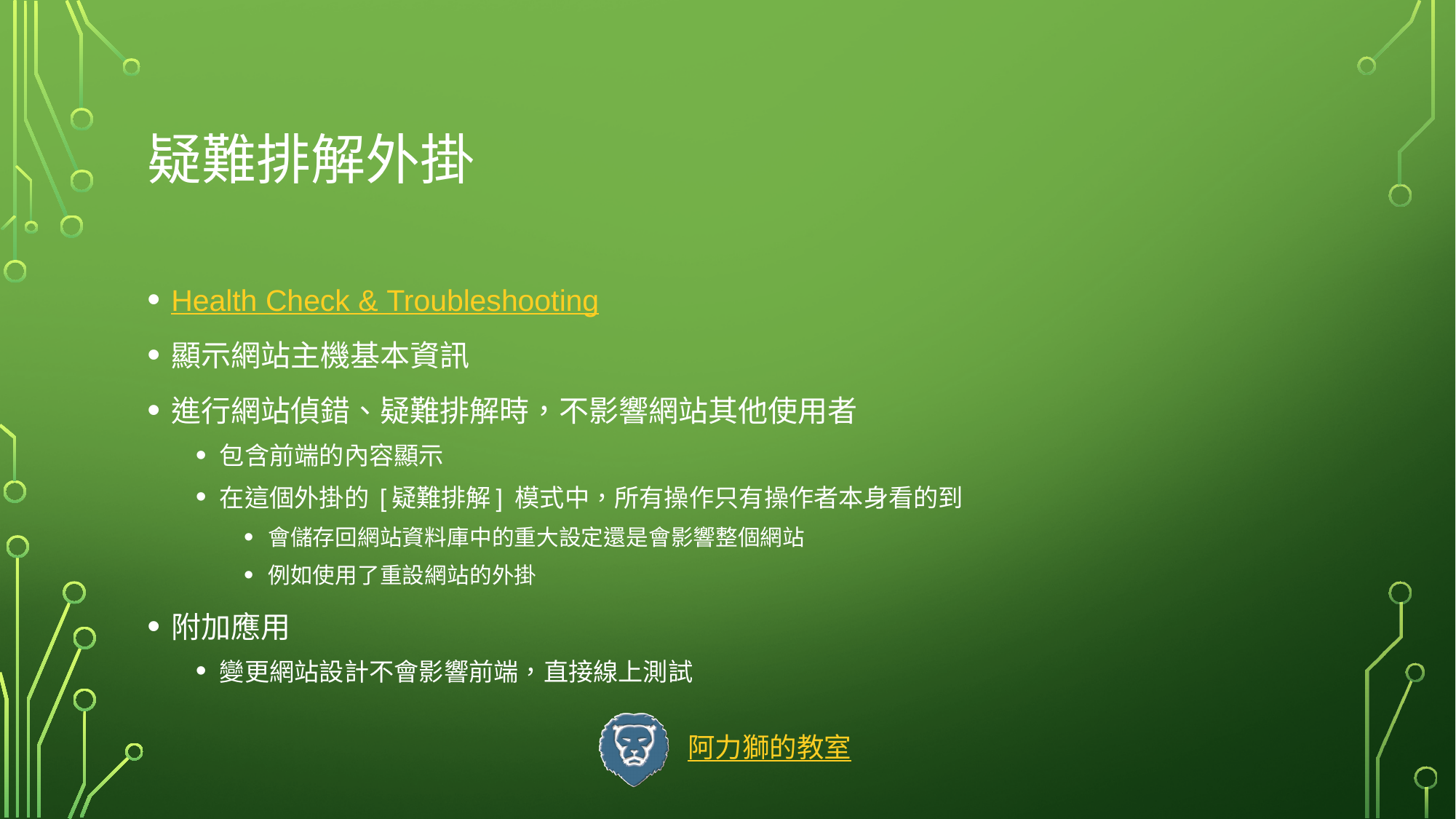

# 疑難排解外掛
Health Check & Troubleshooting
顯示網站主機基本資訊
進行網站偵錯、疑難排解時，不影響網站其他使用者
包含前端的內容顯示
在這個外掛的 [疑難排解] 模式中，所有操作只有操作者本身看的到
會儲存回網站資料庫中的重大設定還是會影響整個網站
例如使用了重設網站的外掛
附加應用
變更網站設計不會影響前端，直接線上測試